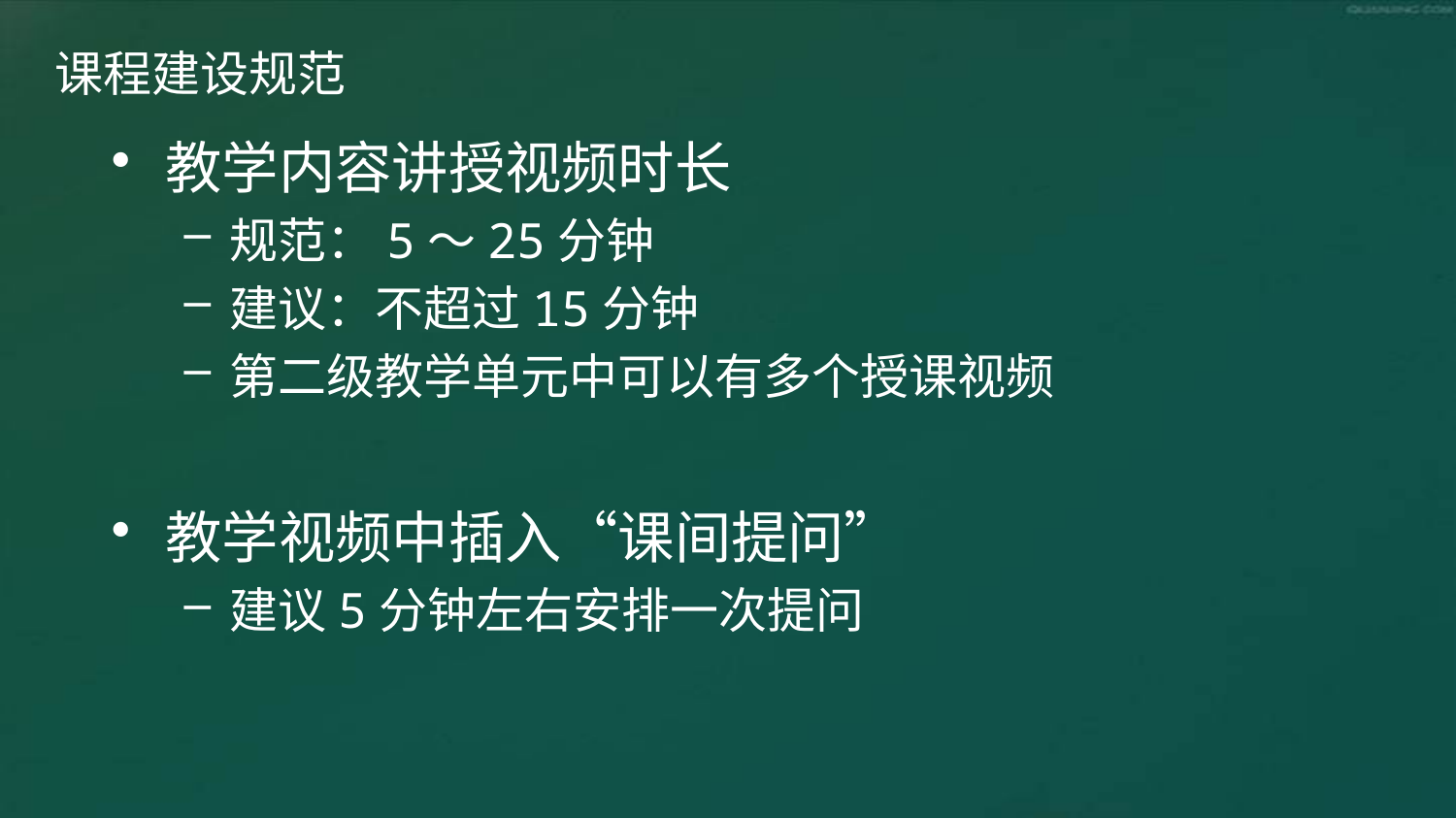

# 课程建设规范
教学内容讲授视频时长
规范：5～25分钟
建议：不超过15分钟
第二级教学单元中可以有多个授课视频

教学视频中插入“课间提问”
建议5分钟左右安排一次提问